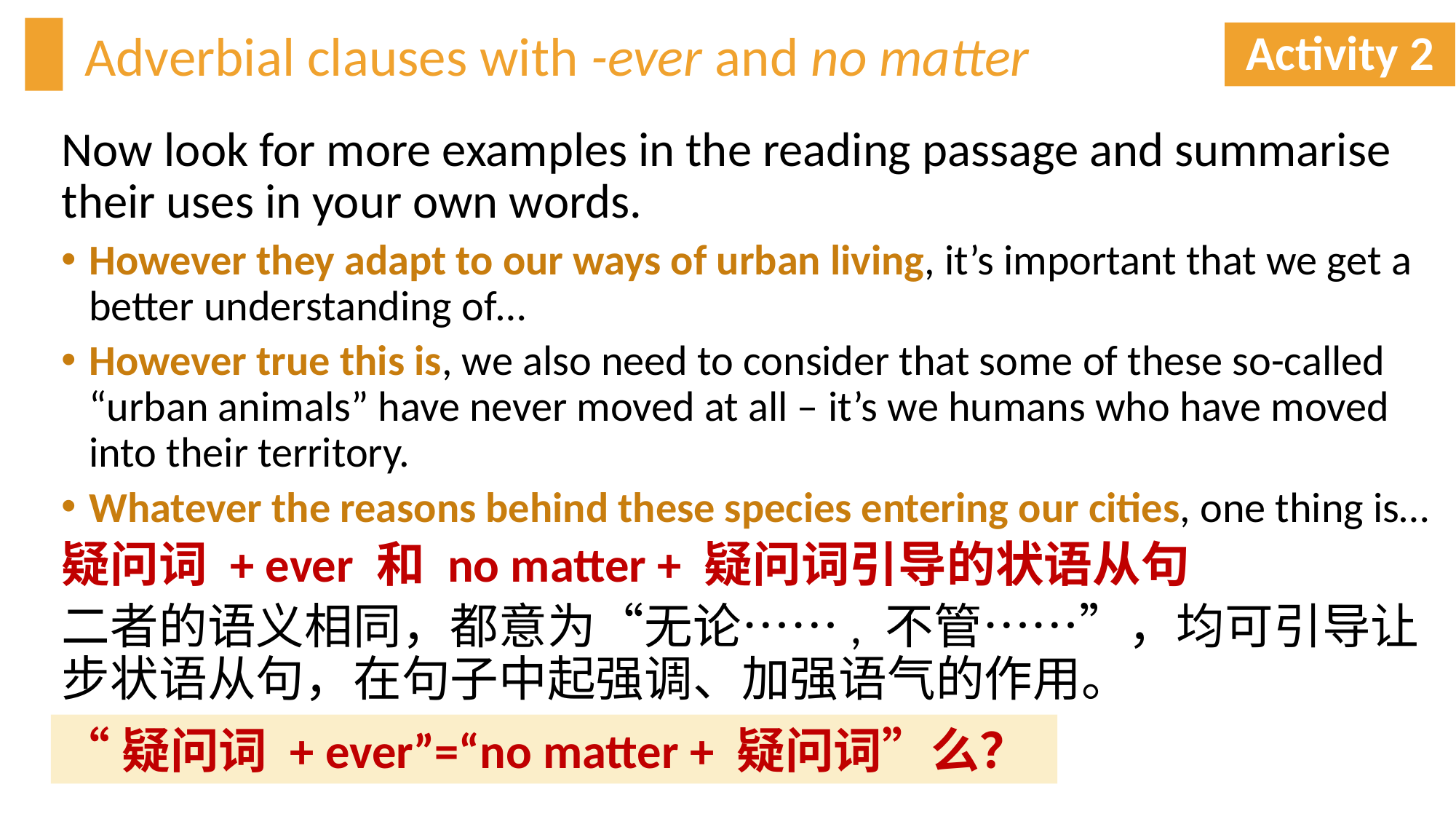

# Adverbial clauses with -ever and no matter
Activity 2
Now look for more examples in the reading passage and summarise their uses in your own words.
However they adapt to our ways of urban living, it’s important that we get a better understanding of…
However true this is, we also need to consider that some of these so-called “urban animals” have never moved at all – it’s we humans who have moved into their territory.
Whatever the reasons behind these species entering our cities, one thing is…
疑问词 + ever 和 no matter + 疑问词引导的状语从句
二者的语义相同，都意为“无论……, 不管……”，均可引导让步状语从句，在句子中起强调、加强语气的作用。
“疑问词 + ever”=“no matter + 疑问词”么？